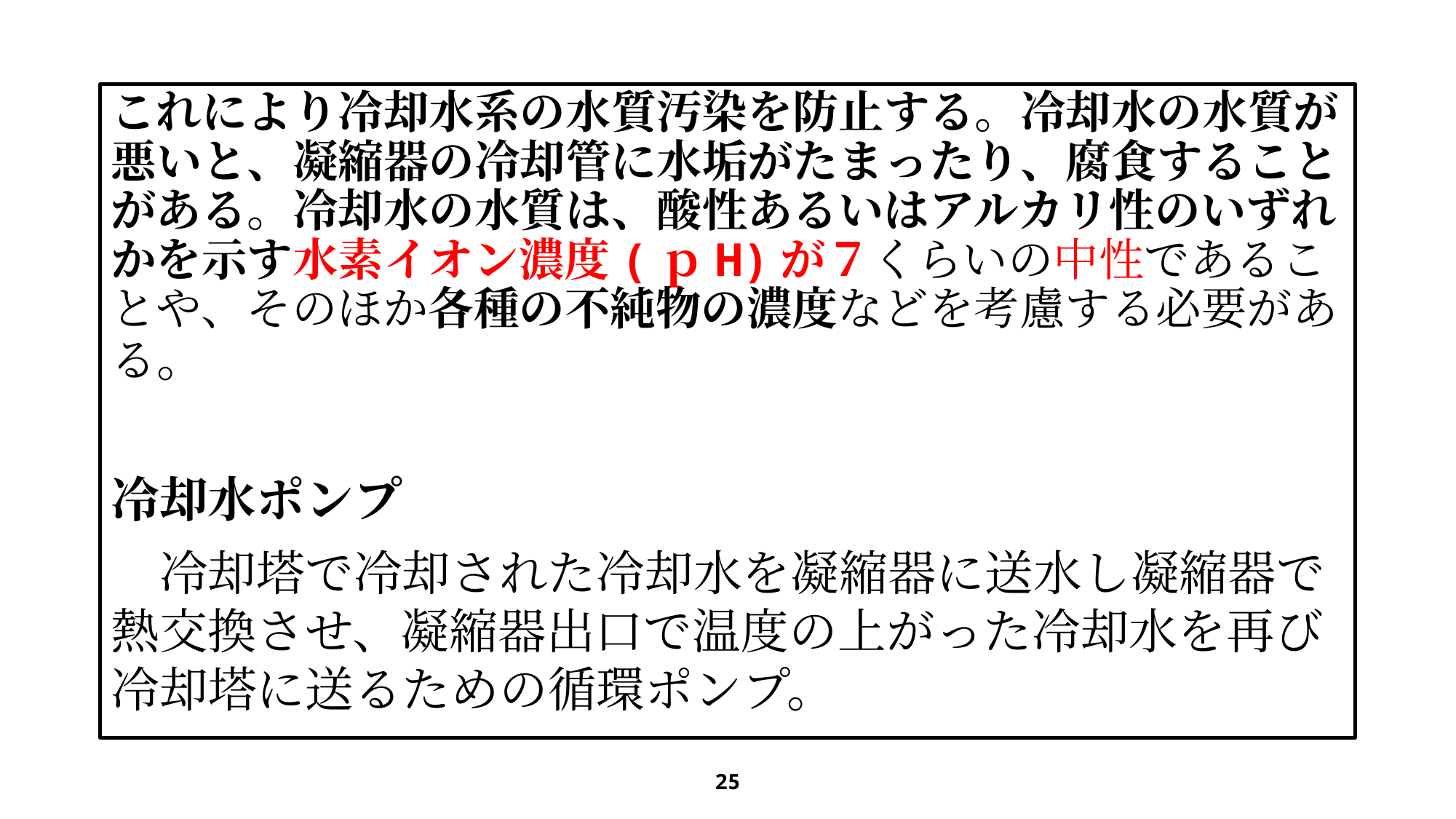

これにより冷却水系の水質汚染を防止する。冷却水の水質が悪いと、凝縮器の冷却管に水垢がたまったり、腐食することがある。冷却水の水質は、酸性あるいはアルカリ性のいずれかを示す水素イオン濃度(ｐH)が７くらいの中性であることや、そのほか各種の不純物の濃度などを考慮する必要がある。

冷却水ポンプ
　冷却塔で冷却された冷却水を凝縮器に送水し凝縮器で熱交換させ、凝縮器出口で温度の上がった冷却水を再び冷却塔に送るための循環ポンプ。
25